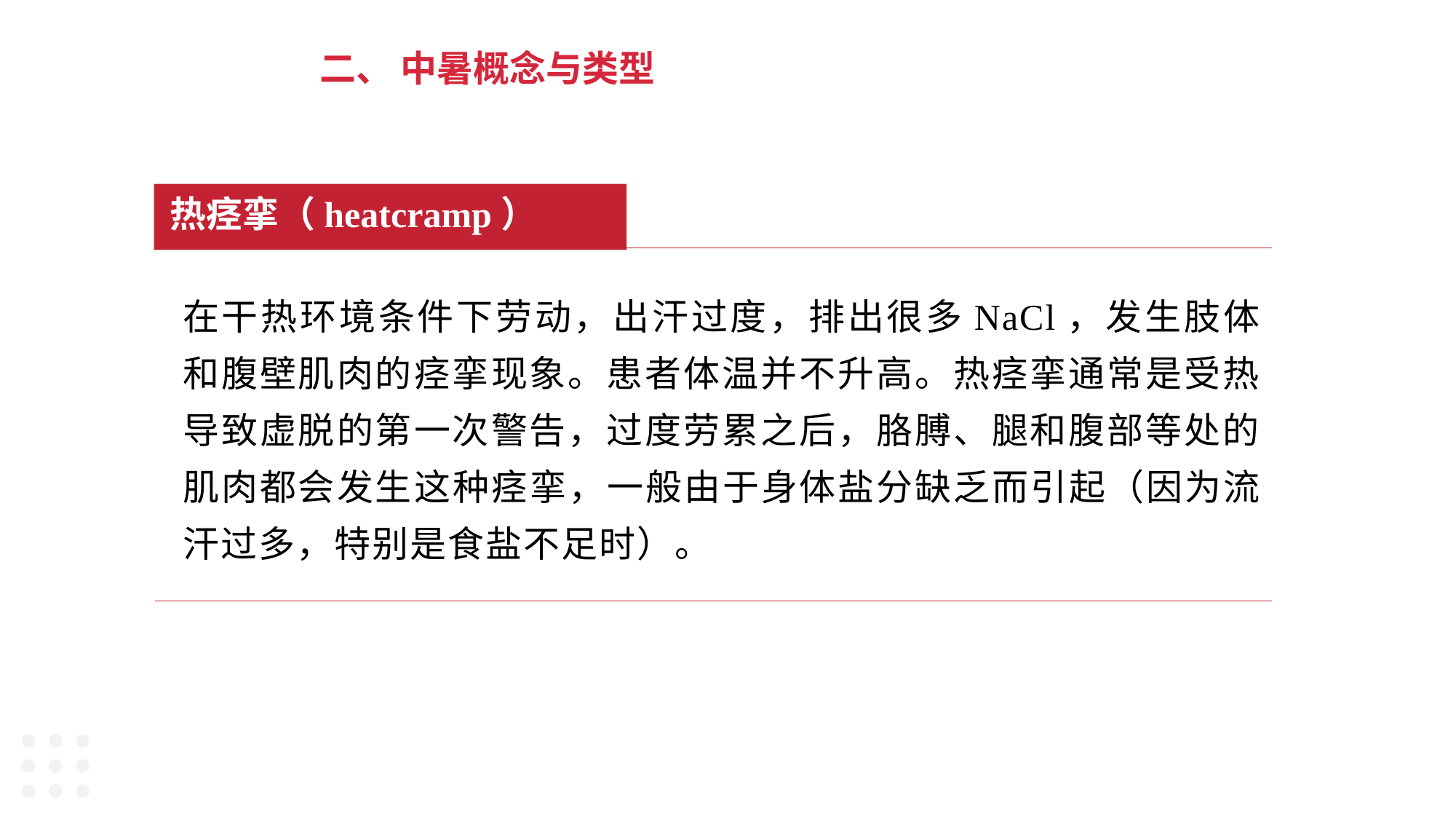

二、 中暑概念与类型

热痉挛（heatcramp）
在干热环境条件下劳动，出汗过度，排出很多NaCl，发生肢体和腹壁肌肉的痉挛现象。患者体温并不升高。热痉挛通常是受热导致虚脱的第一次警告，过度劳累之后，胳膊、腿和腹部等处的肌肉都会发生这种痉挛，一般由于身体盐分缺乏而引起（因为流汗过多，特别是食盐不足时）。